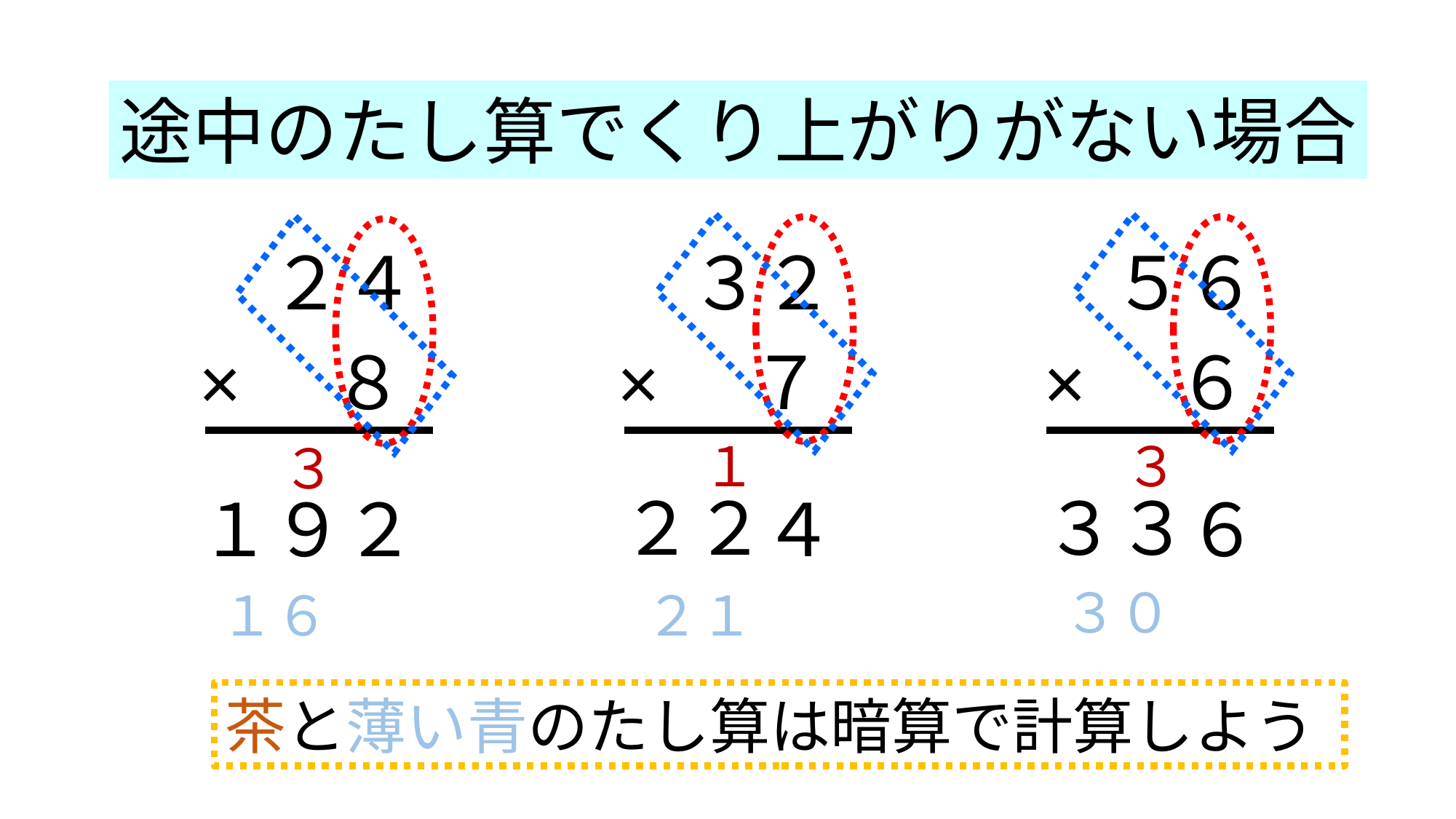

途中のたし算でくり上がりがない場合

２４
３２
５６
×　８
×　７
×　６
１
３
３
３３
２２
１９
２
４
６
３０
１６
２１
茶と薄い青のたし算は暗算で計算しよう